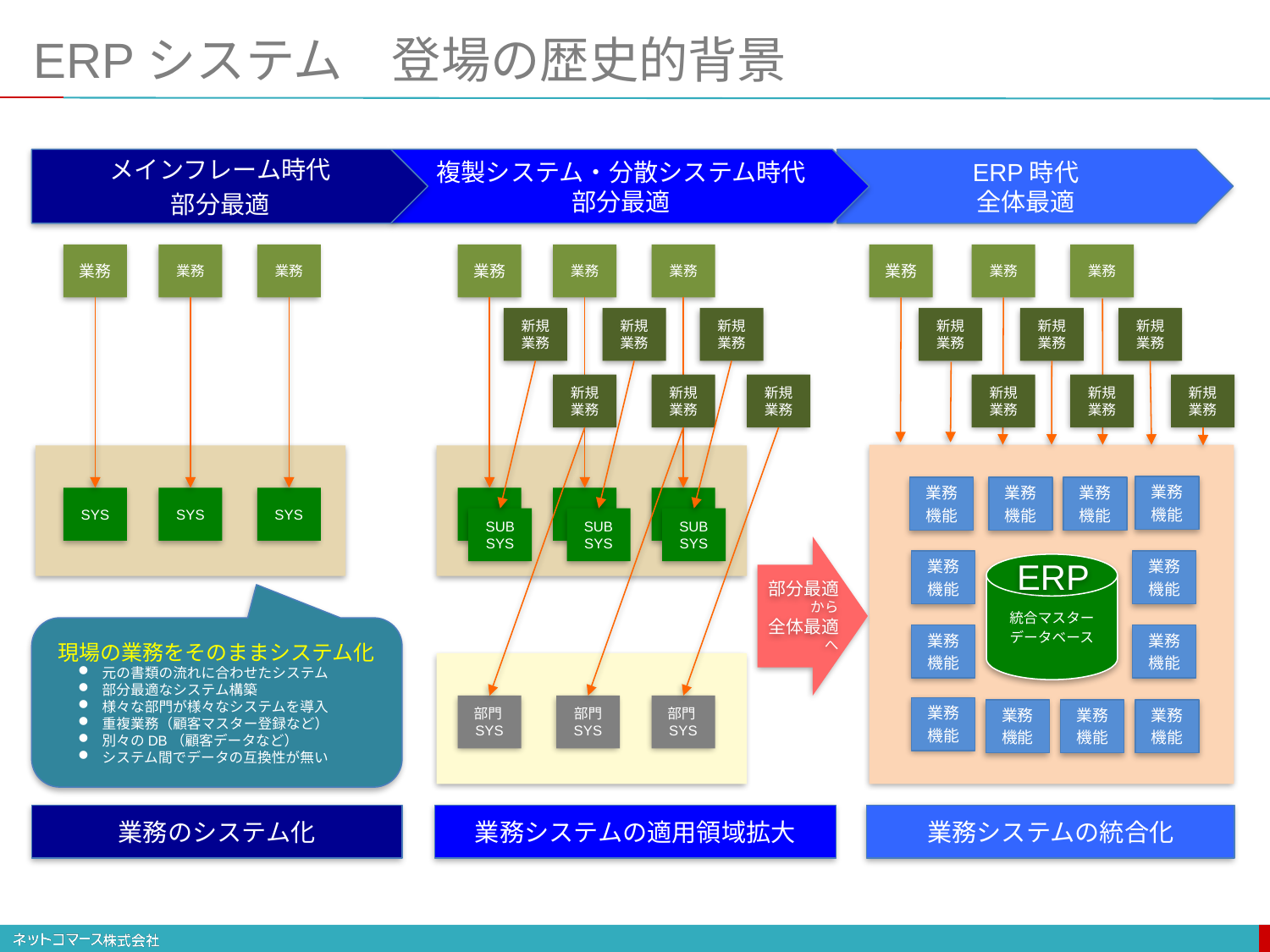

# ERPシステム　登場の歴史的背景
メインフレーム時代
部分最適
複製システム・分散システム時代
部分最適
ERP時代
全体最適
業務
業務
業務
業務
業務
業務
業務
業務
業務
新規業務
新規業務
新規業務
新規業務
新規業務
新規業務
新規業務
新規業務
新規業務
新規業務
新規業務
新規業務

業務
機能
業務
機能
業務
機能
業務
機能
SYS
SYS
SYS
SYS
SYS
SYS
SUB
SYS
SUB
SYS
SUB
SYS

ERP
業務
機能
業務
機能
統合マスター
データベース
部分最適
から
全体最適
へ
現場の業務をそのままシステム化
元の書類の流れに合わせたシステム
部分最適なシステム構築
様々な部門が様々なシステムを導入
重複業務（顧客マスター登録など）
別々のDB（顧客データなど）
システム間でデータの互換性が無い
業務
機能
業務
機能

部門SYS
部門
SYS
部門SYS
業務
機能
業務
機能
業務
機能
業務
機能
業務のシステム化
業務システムの適用領域拡大
業務システムの統合化